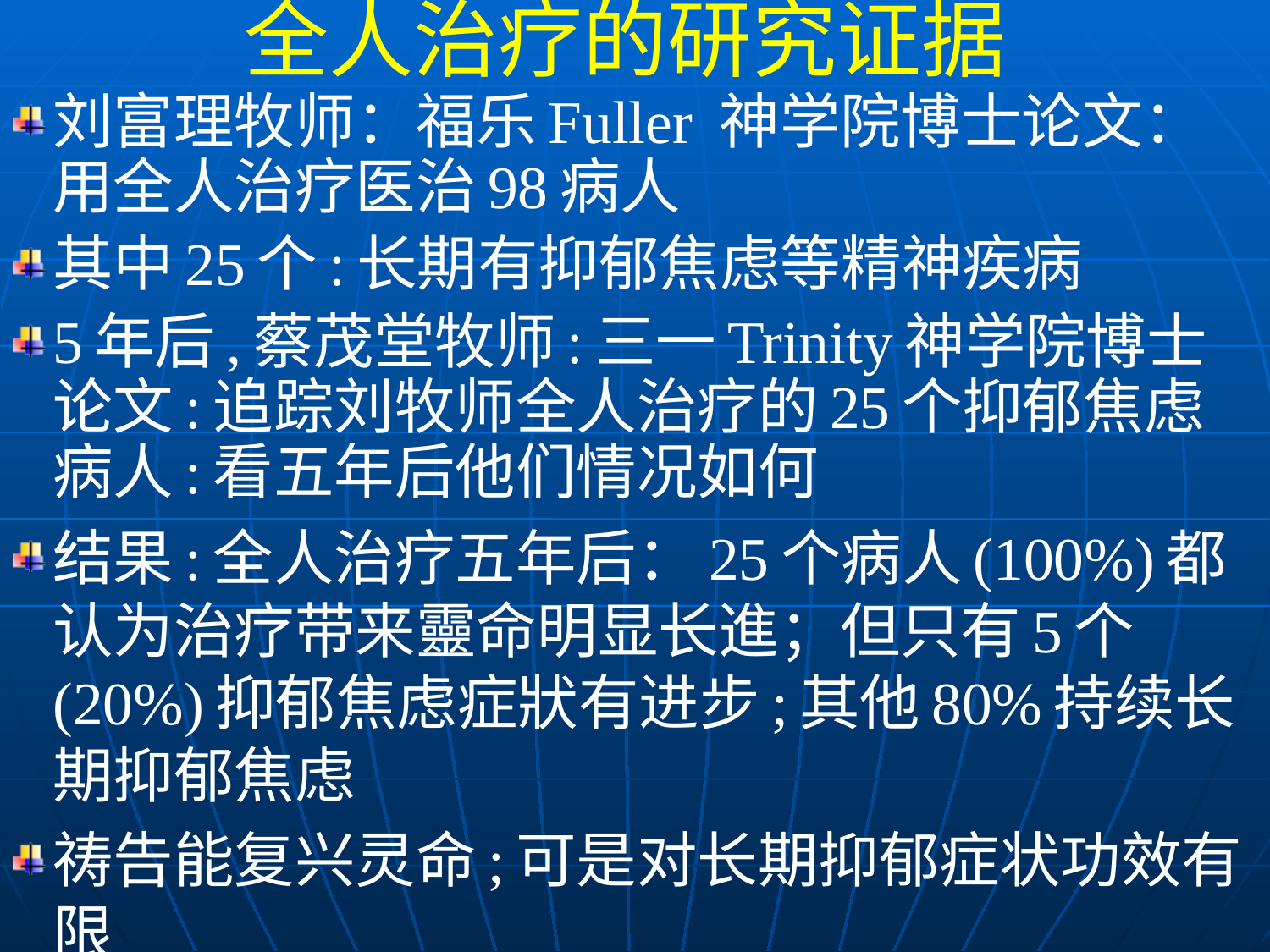

全人治疗的研究证据
刘富理牧师：福乐Fuller 神学院博士论文：用全人治疗医治98病人
其中25个:长期有抑郁焦虑等精神疾病
5年后,蔡茂堂牧师:三一Trinity神学院博士论文:追踪刘牧师全人治疗的25个抑郁焦虑病人:看五年后他们情况如何
结果:全人治疗五年后：25个病人(100%)都认为治疗带来靈命明显长進；但只有5个(20%)抑郁焦虑症狀有进步;其他80%持续长期抑郁焦虑
祷告能复兴灵命;可是对长期抑郁症状功效有限